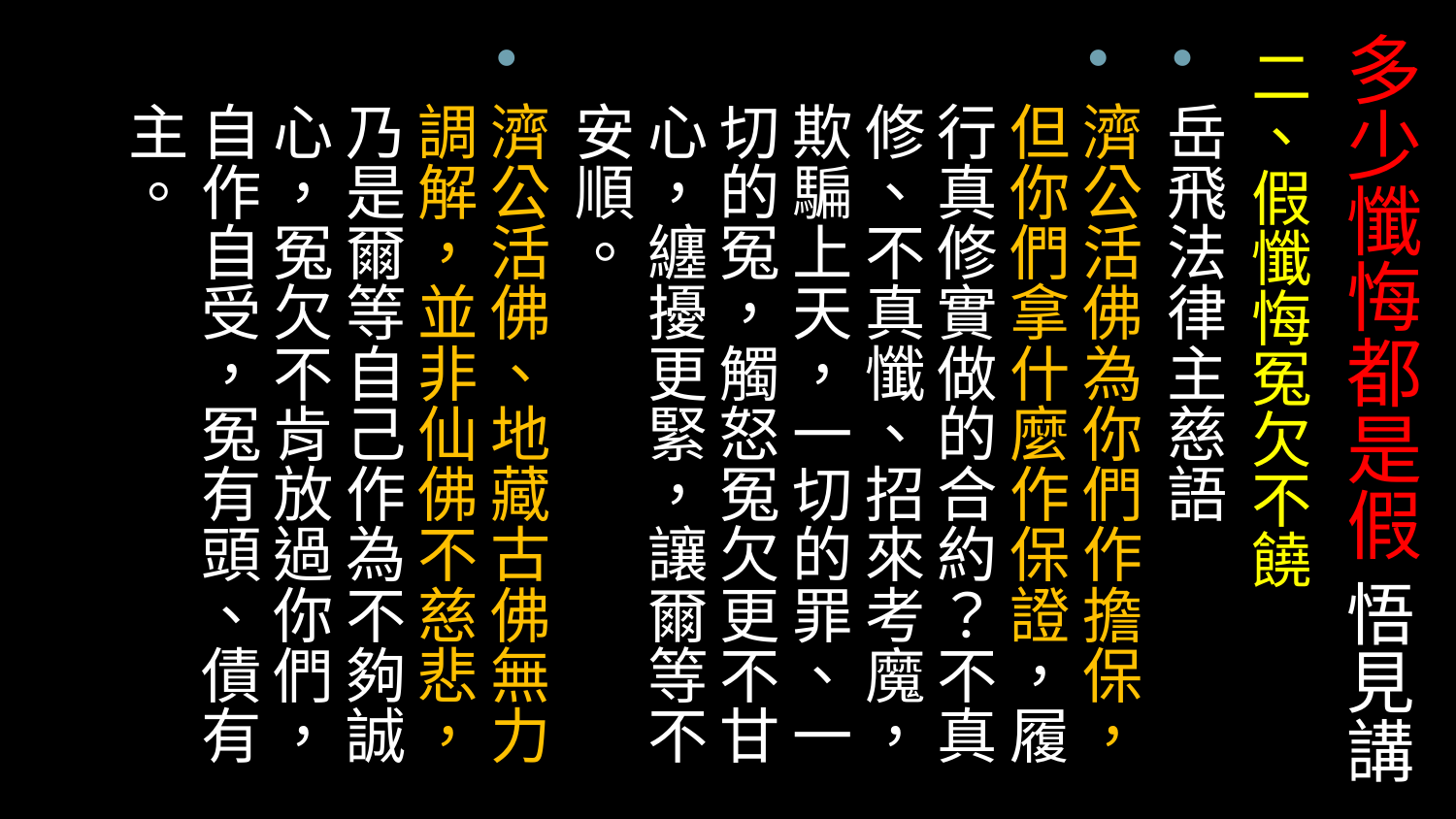

# 多少懺悔都是假 悟見講
二、假懺悔冤欠不饒
岳飛法律主慈語
濟公活佛為你們作擔保，但你們拿什麼作保證，履行真修實做的合約？不真修、不真懺、招來考魔，欺騙上天，一切的罪、一切的冤，觸怒冤欠更不甘心，纏擾更緊，讓爾等不安順。
濟公活佛、地藏古佛無力調解，並非仙佛不慈悲，乃是爾等自己作為不夠誠心，冤欠不肯放過你們，自作自受，冤有頭、債有主。